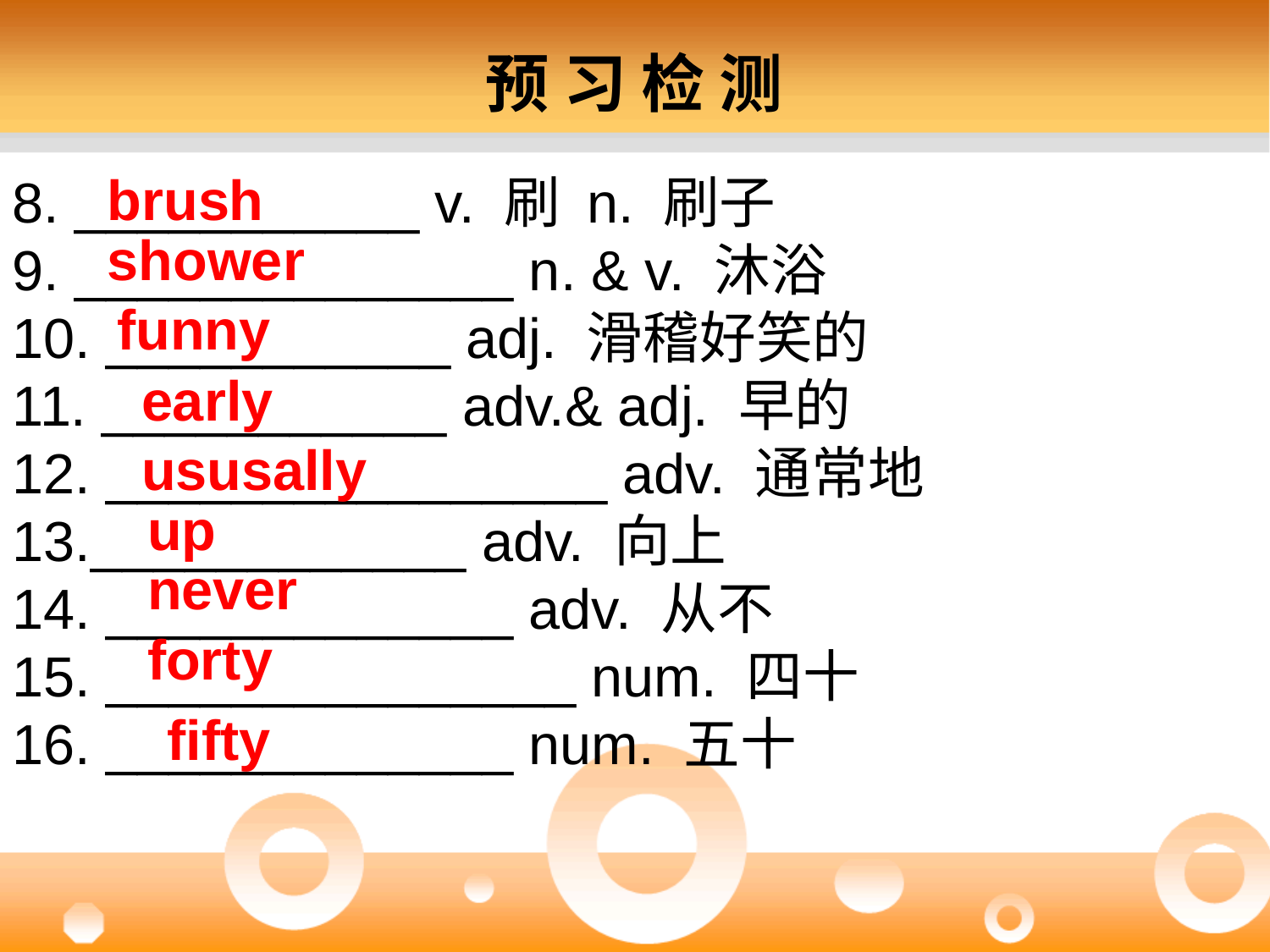

预 习 检 测
brush
8. ___________ v. 刷 n. 刷子
9. ______________ n. & v. 沐浴
10. ___________ adj. 滑稽好笑的
11. ___________ adv.& adj. 早的
12. ________________ adv. 通常地
13.____________ adv. 向上
14. _____________ adv. 从不
15. _______________ num. 四十
16. _____________ num. 五十
shower
funny
early
ususally
up
never
forty
fifty